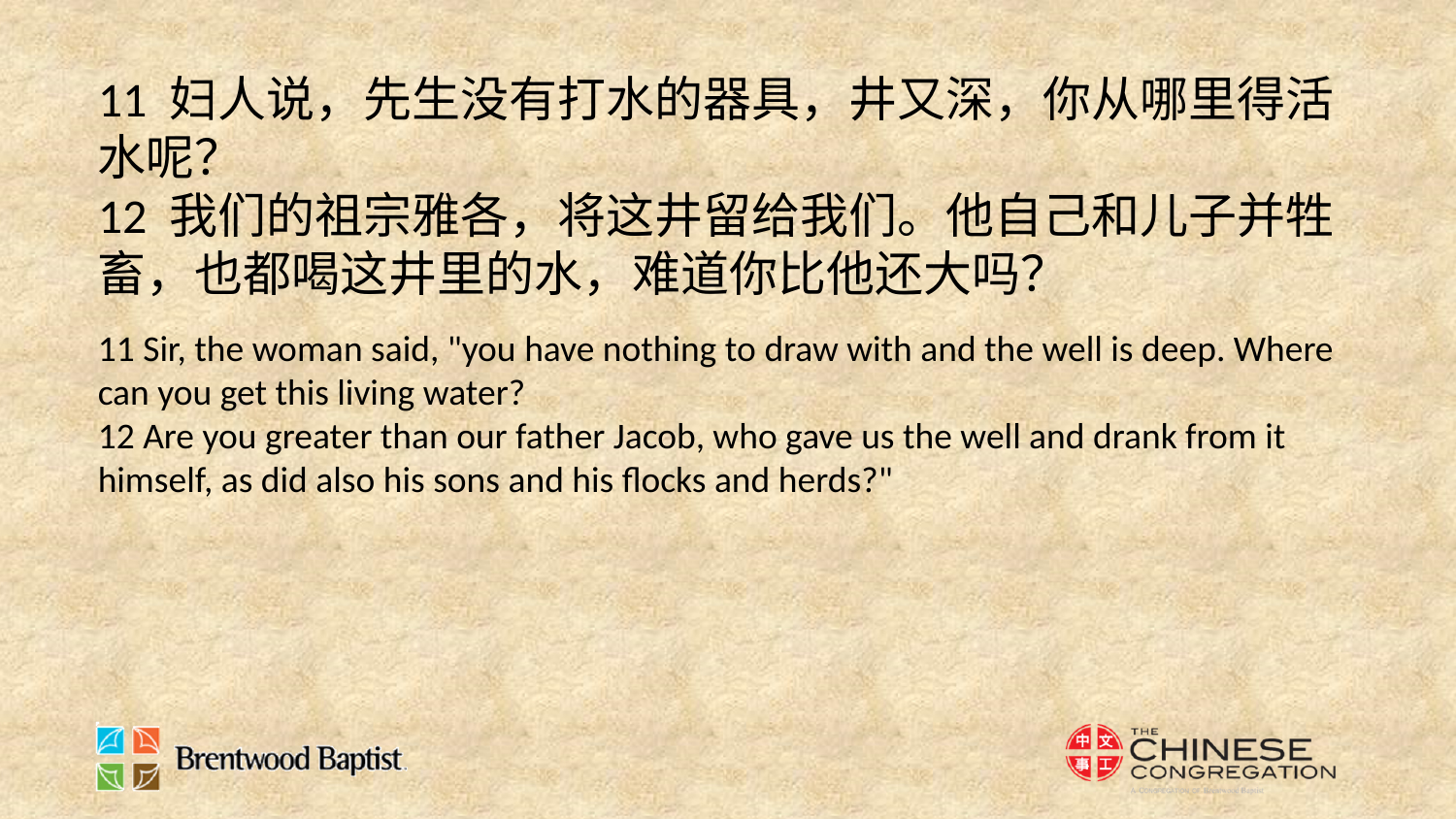

11 妇人说，先生没有打水的器具，井又深，你从哪里得活水呢？
12 我们的祖宗雅各，将这井留给我们。他自己和儿子并牲畜，也都喝这井里的水，难道你比他还大吗？

11 Sir, the woman said, "you have nothing to draw with and the well is deep. Where can you get this living water?
12 Are you greater than our father Jacob, who gave us the well and drank from it himself, as did also his sons and his flocks and herds?"